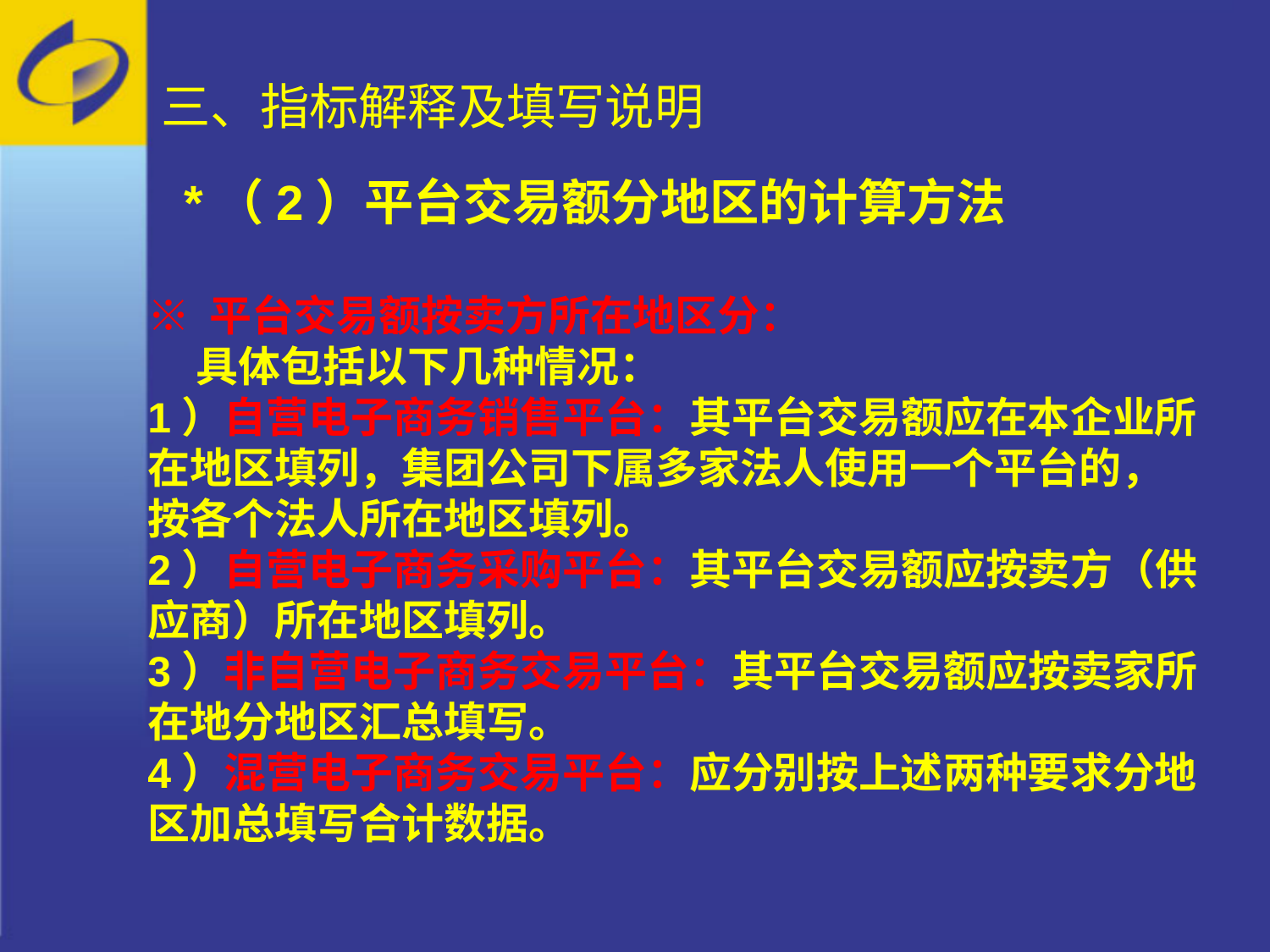

三、指标解释及填写说明
   *（2）平台交易额分地区的计算方法

※ 平台交易额按卖方所在地区分：
    具体包括以下几种情况：
1）自营电子商务销售平台：其平台交易额应在本企业所在地区填列，集团公司下属多家法人使用一个平台的，按各个法人所在地区填列。
2）自营电子商务采购平台：其平台交易额应按卖方（供应商）所在地区填列。
3）非自营电子商务交易平台：其平台交易额应按卖家所在地分地区汇总填写。
4）混营电子商务交易平台：应分别按上述两种要求分地区加总填写合计数据。